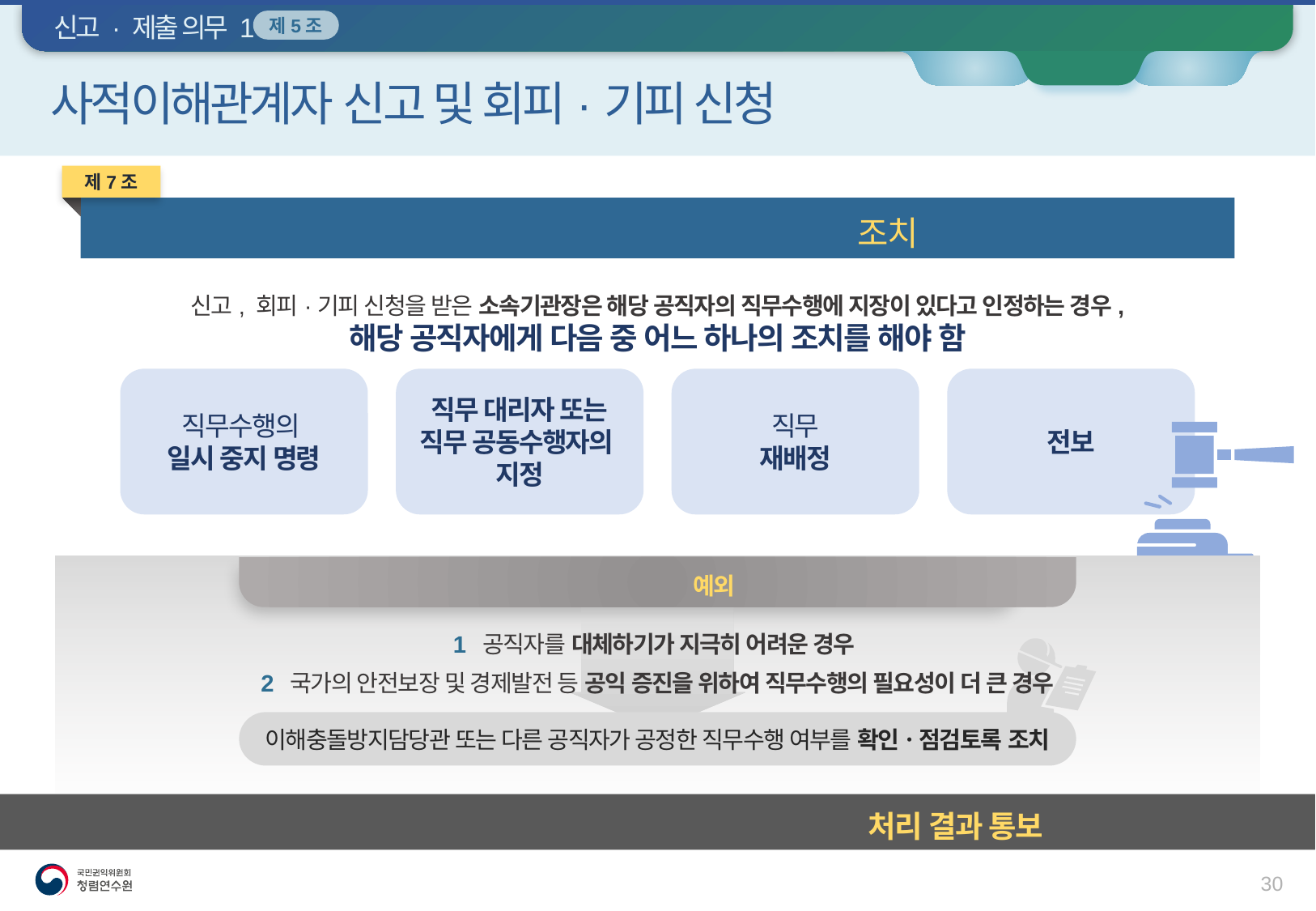

신고 · 제출 의무 1
제5조
개요

조치

예시

사적이해관계자 신고 및 회피·기피 신청
제7조

사적이해관계자의 신고 등에 대한 조치
신고, 회피·기피 신청을 받은 소속기관장은 해당 공직자의 직무수행에 지장이 있다고 인정하는 경우,
해당 공직자에게 다음 중 어느 하나의 조치를 해야 함
직무수행의
일시 중지 명령
직무 대리자 또는
직무 공동수행자의
지정
직무
재배정
전보

다음과 같은 경우 예외 인정

1  공직자를 대체하기가 지극히 어려운 경우
2  국가의 안전보장 및 경제발전 등 공익 증진을 위하여 직무수행의 필요성이 더 큰 경우

이해충돌방지담당관 또는 다른 공직자가 공정한 직무수행 여부를 확인ㆍ점검토록 조치
조치 이후, 해당 공직자와 기피를 신청한 자에게  처리 결과 통보
30